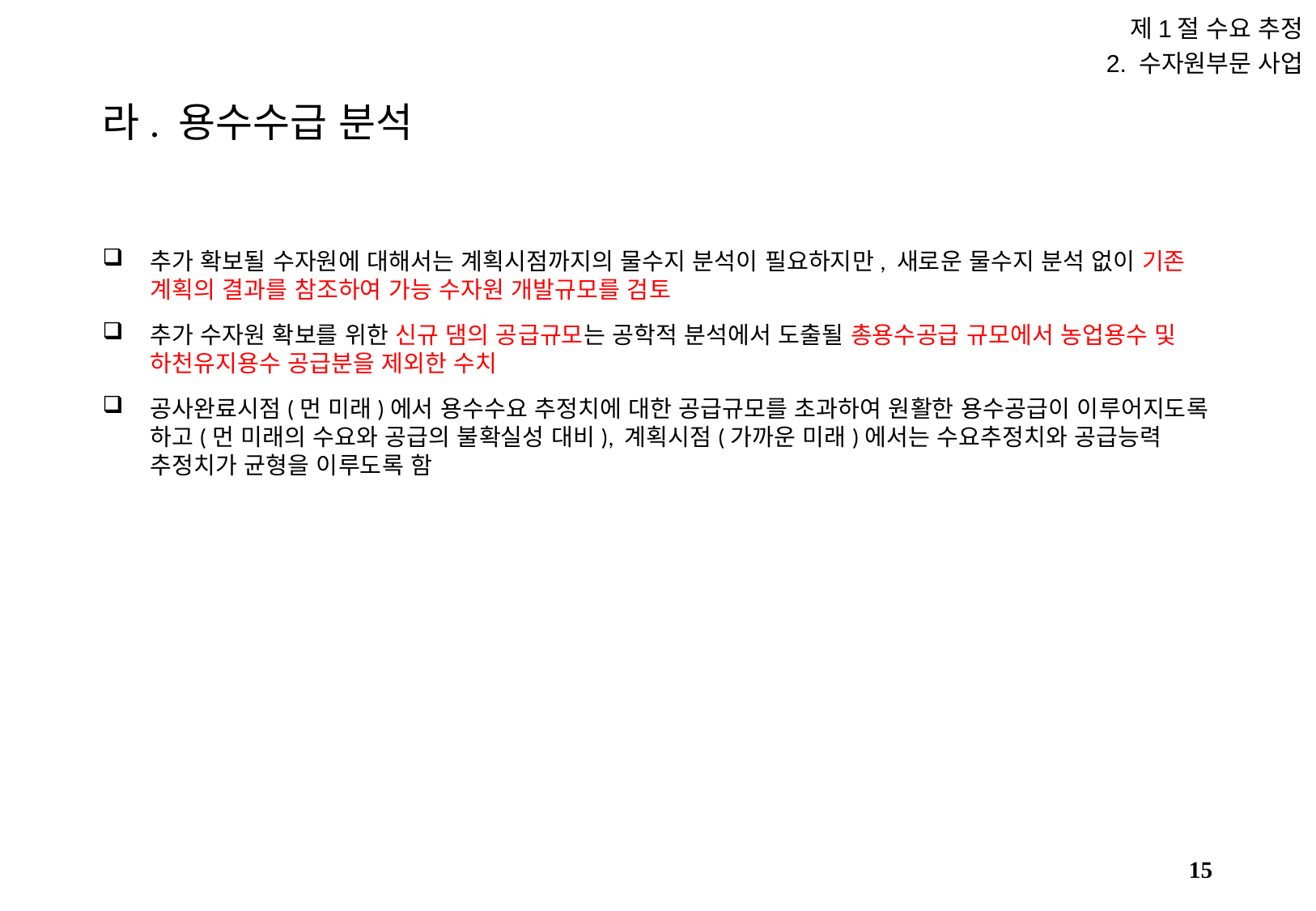

제1절 수요 추정
2. 수자원부문 사업
# 라. 용수수급 분석
추가 확보될 수자원에 대해서는 계획시점까지의 물수지 분석이 필요하지만, 새로운 물수지 분석 없이 기존 계획의 결과를 참조하여 가능 수자원 개발규모를 검토
추가 수자원 확보를 위한 신규 댐의 공급규모는 공학적 분석에서 도출될 총용수공급 규모에서 농업용수 및 하천유지용수 공급분을 제외한 수치
공사완료시점(먼 미래)에서 용수수요 추정치에 대한 공급규모를 초과하여 원활한 용수공급이 이루어지도록 하고(먼 미래의 수요와 공급의 불확실성 대비), 계획시점(가까운 미래)에서는 수요추정치와 공급능력 추정치가 균형을 이루도록 함
15